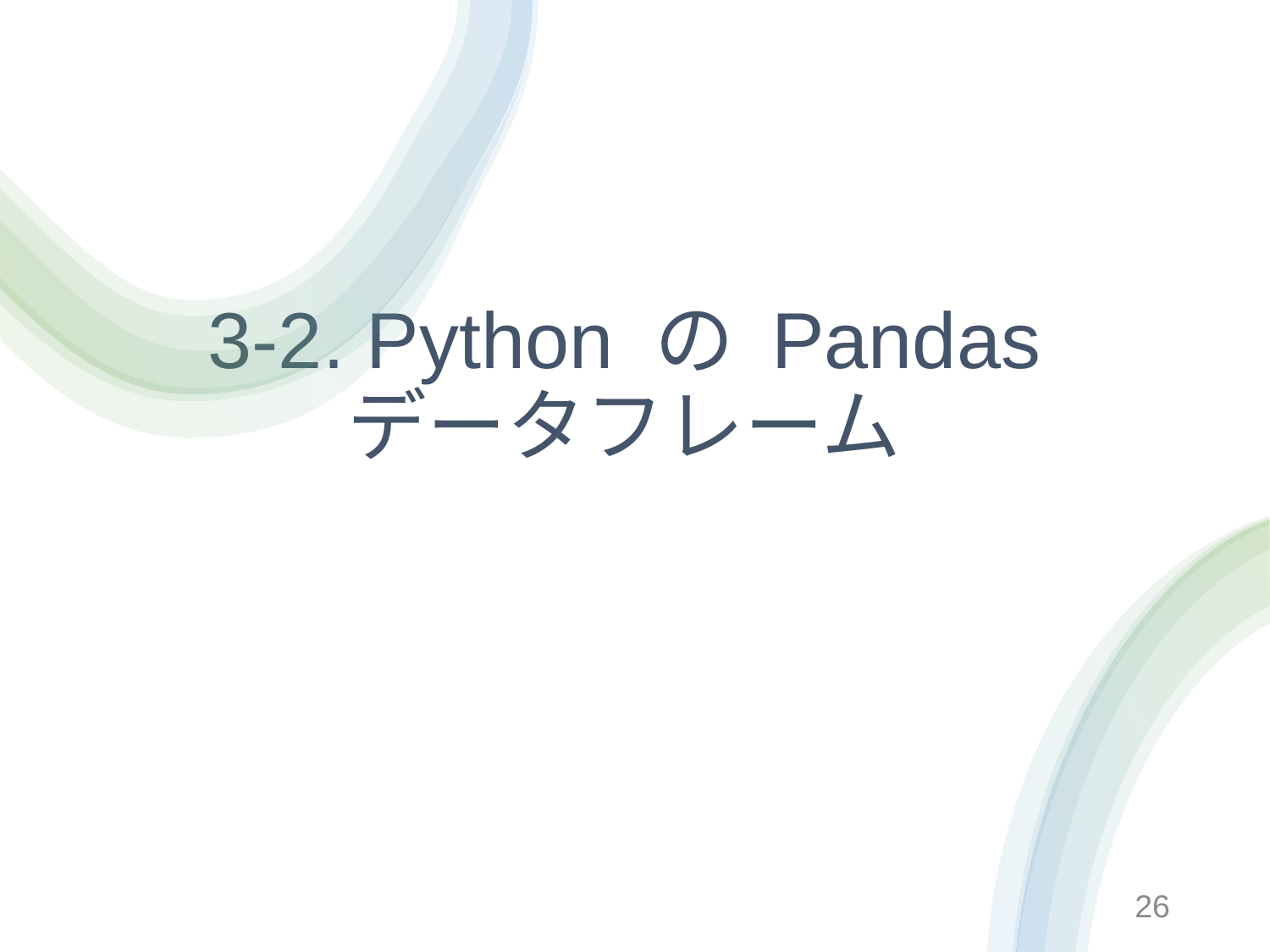

# 3-2. Python の Pandas データフレーム

26